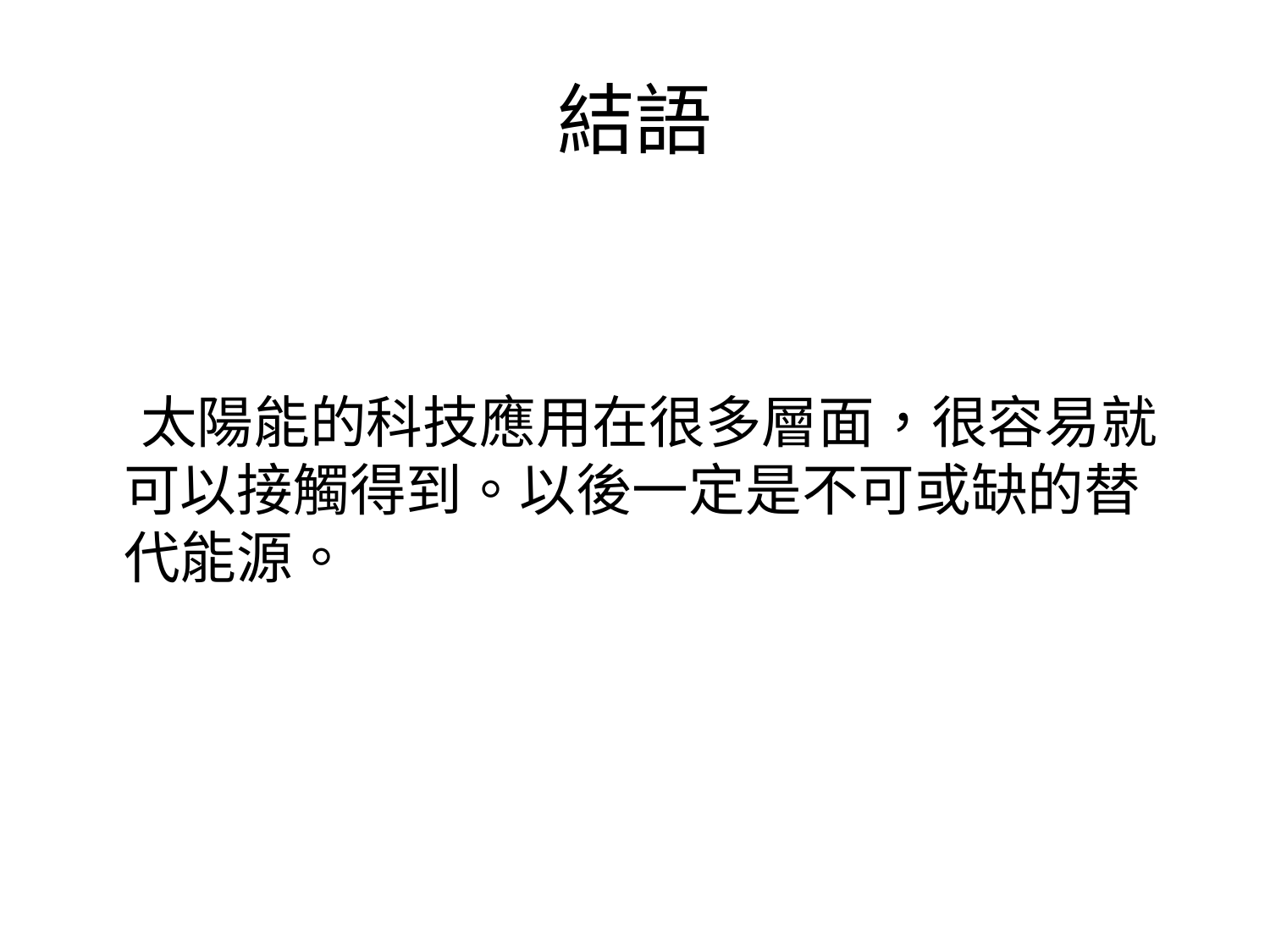

# 結語

    太陽能的科技應用在很多層面，很容易就可以接觸得到。以後一定是不可或缺的替代能源。